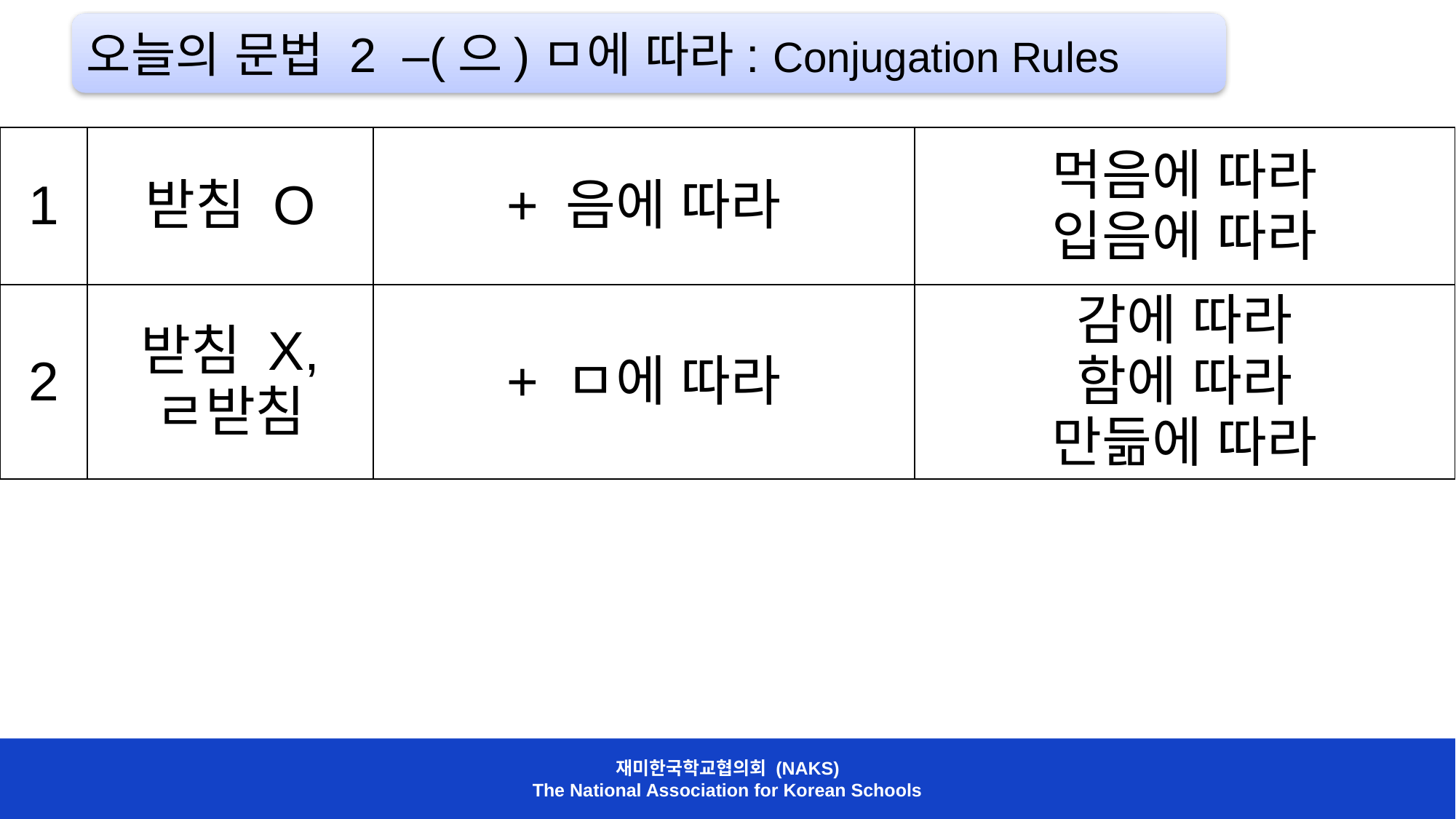

오늘의 문법 2  –(으)ㅁ에 따라: Conjugation Rules
| 1 | 받침 O | + 음에 따라 | 먹음에 따라 입음에 따라 |
| --- | --- | --- | --- |
| 2 | 받침 X, ㄹ받침 | + ㅁ에 따라 | 감에 따라 함에 따라 만듦에 따라 |
재미한국학교협의회 (NAKS)
The National Association for Korean Schools